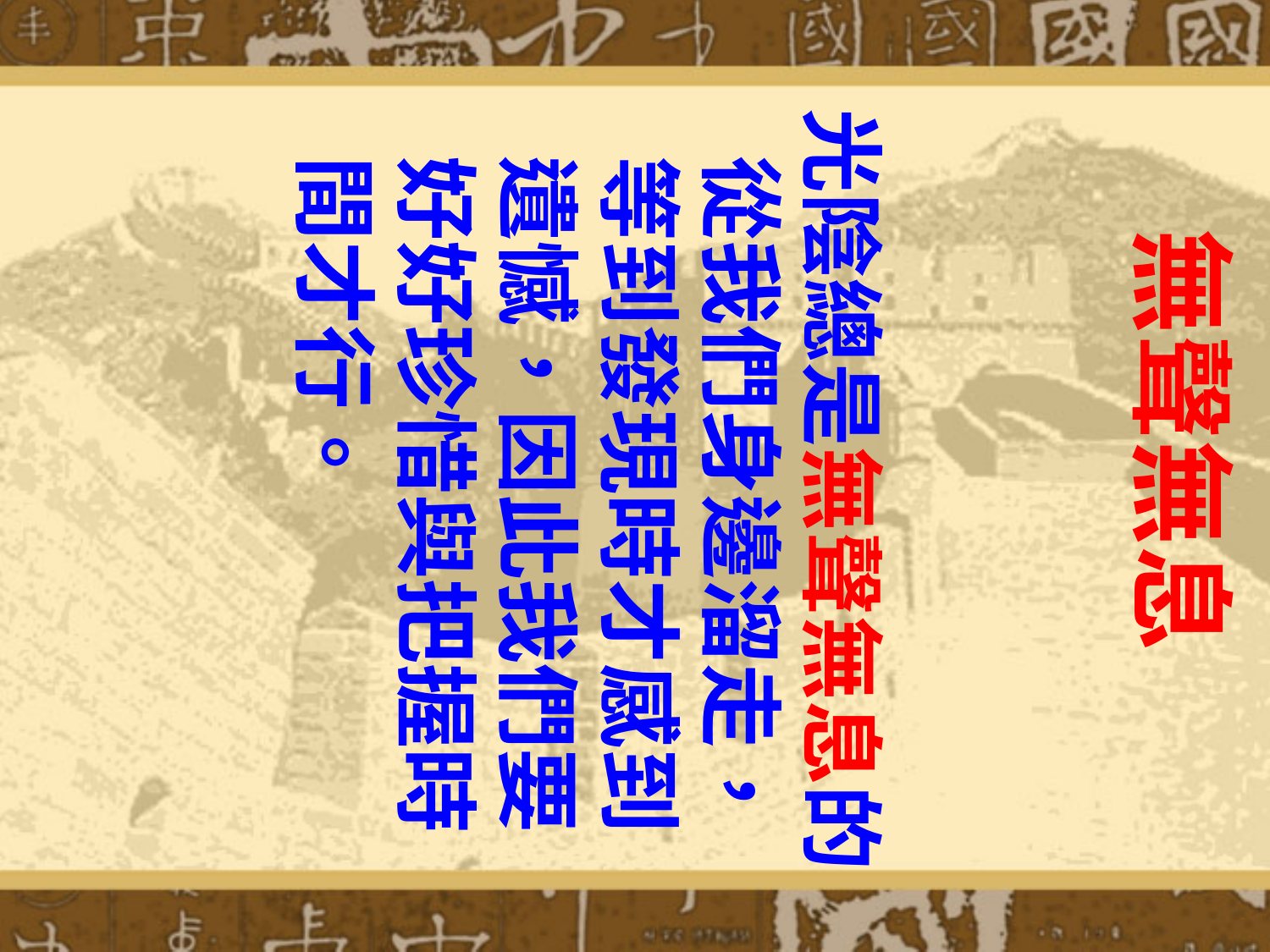

光陰總是無聲無息的從我們身邊溜走，等到發現時才感到遺憾，因此我們要好好珍惜與把握時間才行。
無聲無息